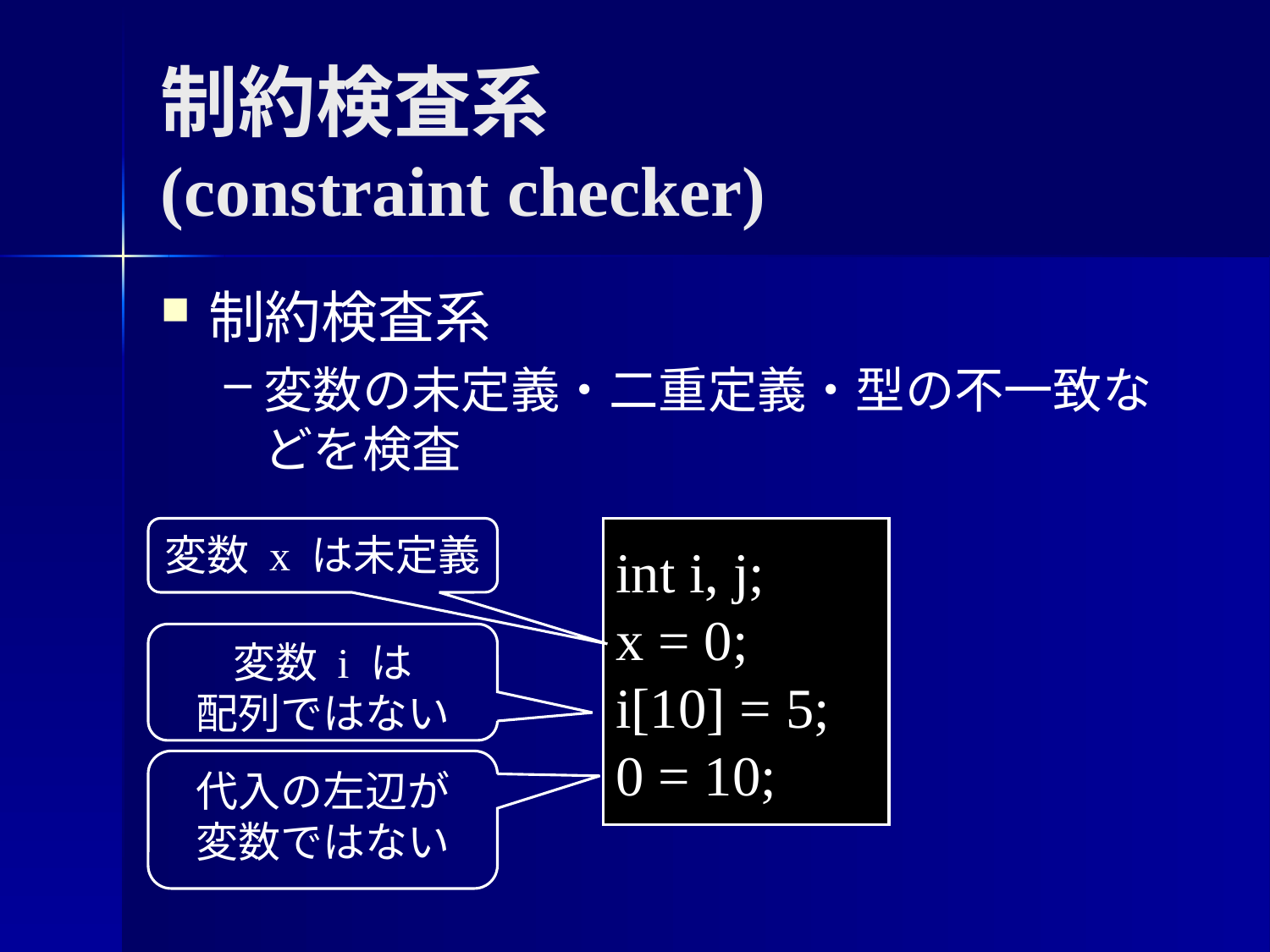

制約検査系
(constraint checker)
制約検査系
変数の未定義・二重定義・型の不一致などを検査
変数 x は未定義
int i, j;
x = 0;
i[10] = 5;
0 = 10;
変数 i は
配列ではない
代入の左辺が
変数ではない